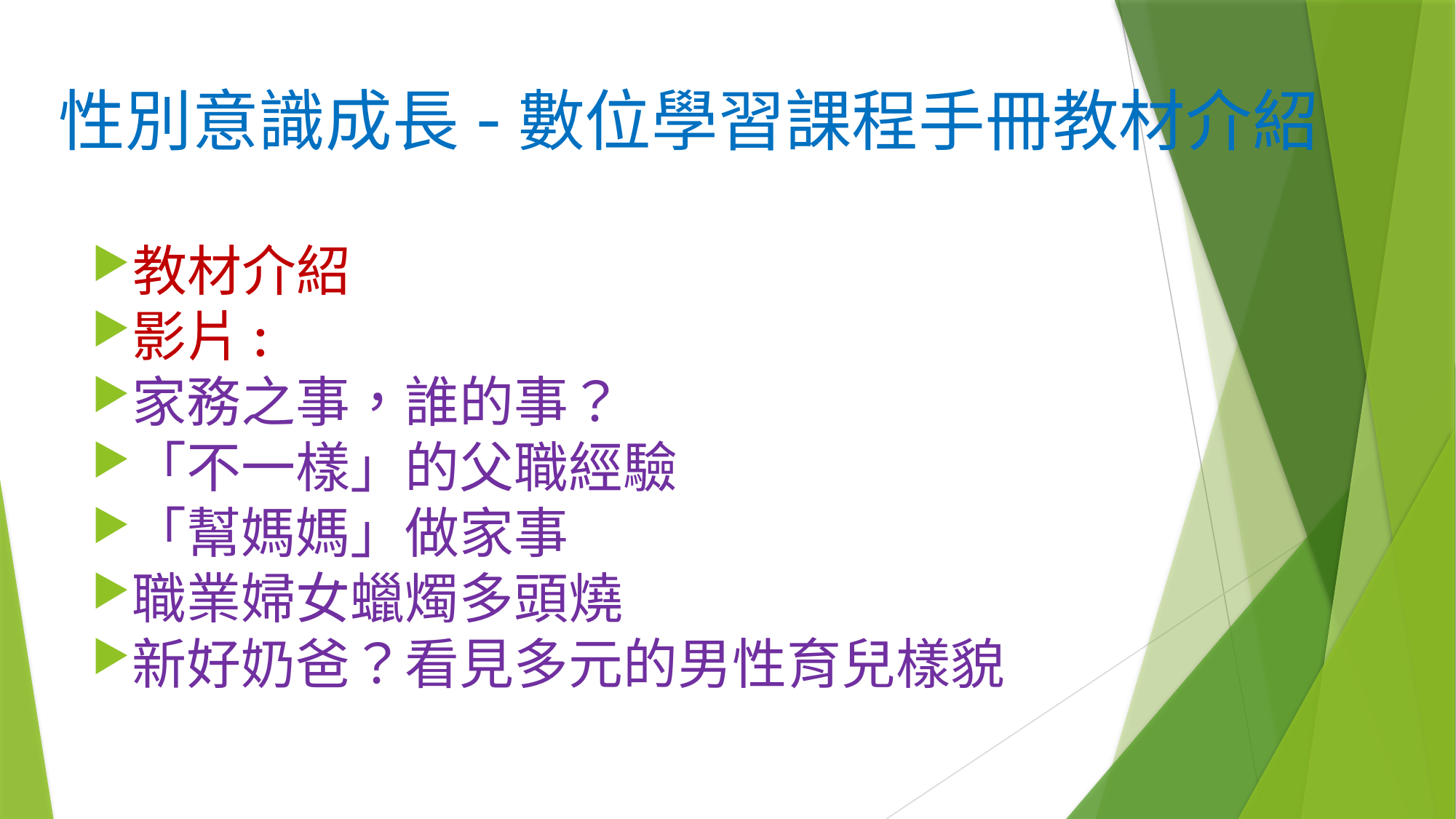

# 性別意識成長-數位學習課程手冊教材介紹
教材介紹
影片: 2 家務之事，誰的事？
家務之事，誰的事？
「不一樣」的父職經驗
「幫媽媽」做家事
職業婦女蠟燭多頭燒
新好奶爸？看見多元的男性育兒樣貌